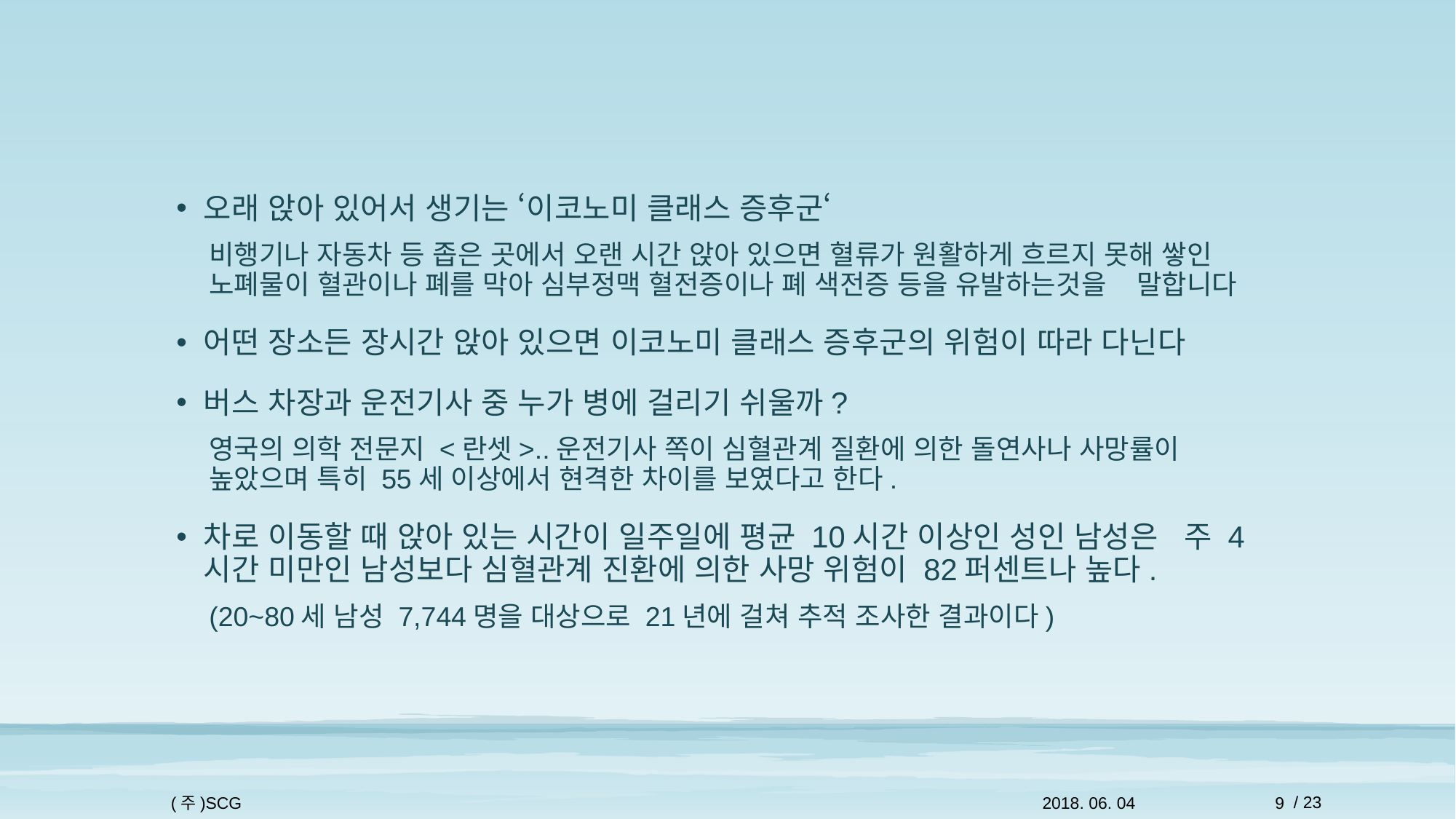

#
오래 앉아 있어서 생기는 ‘이코노미 클래스 증후군‘
비행기나 자동차 등 좁은 곳에서 오랜 시간 앉아 있으면 혈류가 원활하게 흐르지 못해 쌓인 노폐물이 혈관이나 폐를 막아 심부정맥 혈전증이나 폐 색전증 등을 유발하는것을    말합니다
어떤 장소든 장시간 앉아 있으면 이코노미 클래스 증후군의 위험이 따라 다닌다
버스 차장과 운전기사 중 누가 병에 걸리기 쉬울까?
영국의 의학 전문지 <란셋>..운전기사 쪽이 심혈관계 질환에 의한 돌연사나 사망률이 높았으며 특히 55세 이상에서 현격한 차이를 보였다고 한다.
차로 이동할 때 앉아 있는 시간이 일주일에 평균 10시간 이상인 성인 남성은   주 4시간 미만인 남성보다 심혈관계 진환에 의한 사망 위험이 82퍼센트나 높다.
(20~80세 남성 7,744명을 대상으로 21년에 걸쳐 추적 조사한 결과이다)
(주)SCG
2018. 06. 04
9